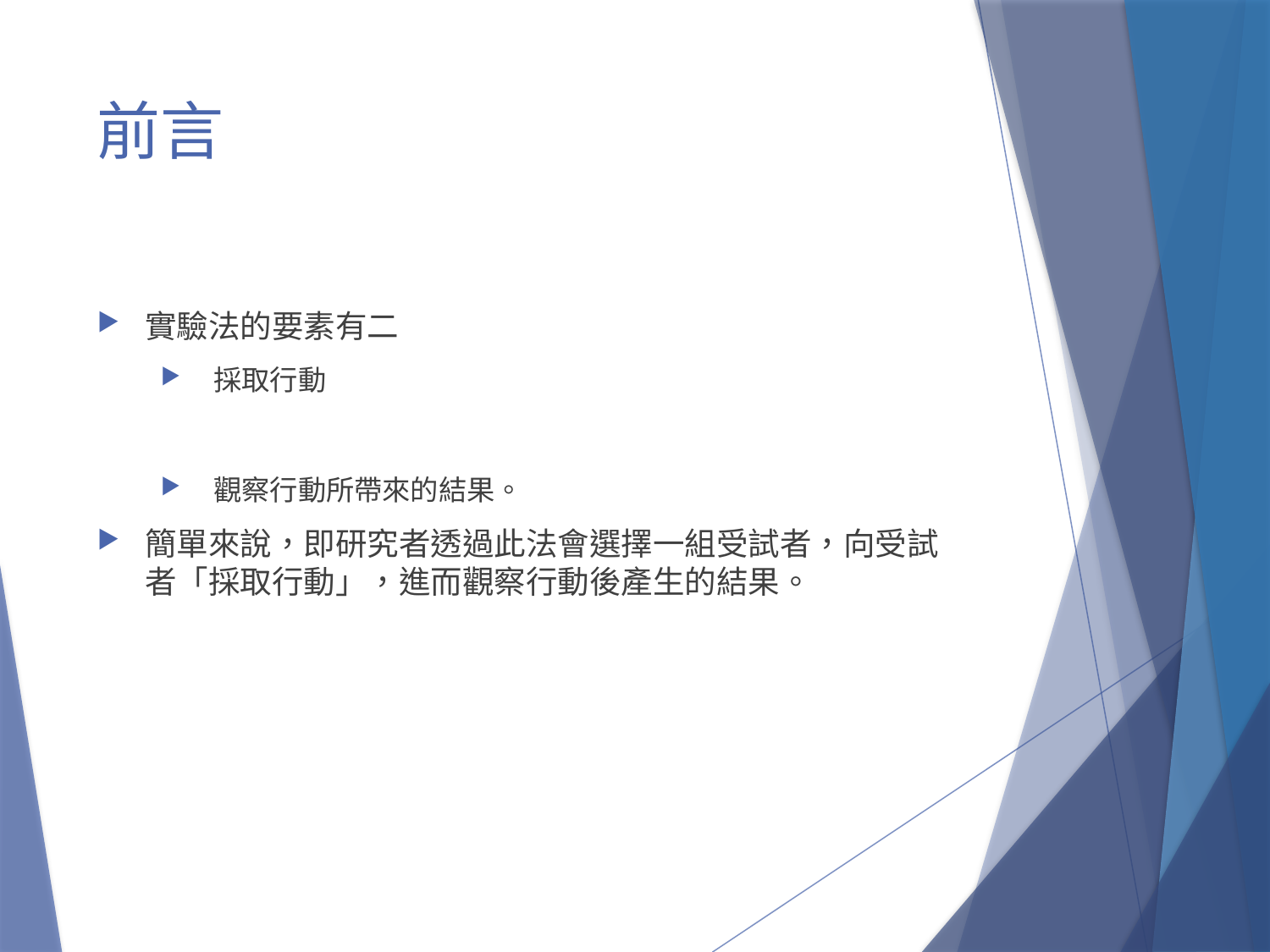

# 前言
實驗法的要素有二
 採取行動

 觀察行動所帶來的結果。
簡單來說，即研究者透過此法會選擇一組受試者，向受試者「採取行動」，進而觀察行動後產生的結果。